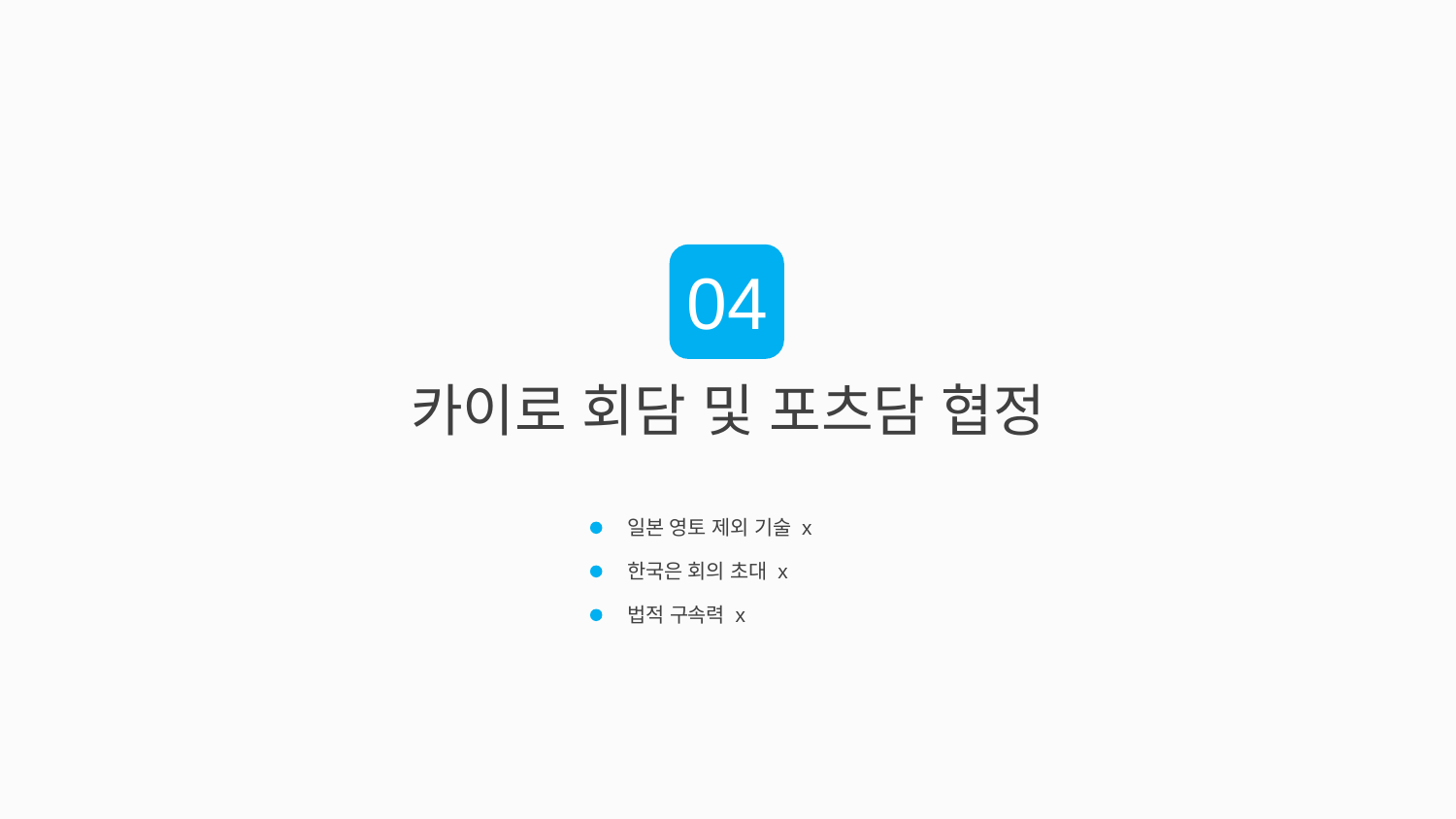

04
카이로 회담 및 포츠담 협정
일본 영토 제외 기술 x

한국은 회의 초대 x

법적 구속력 x